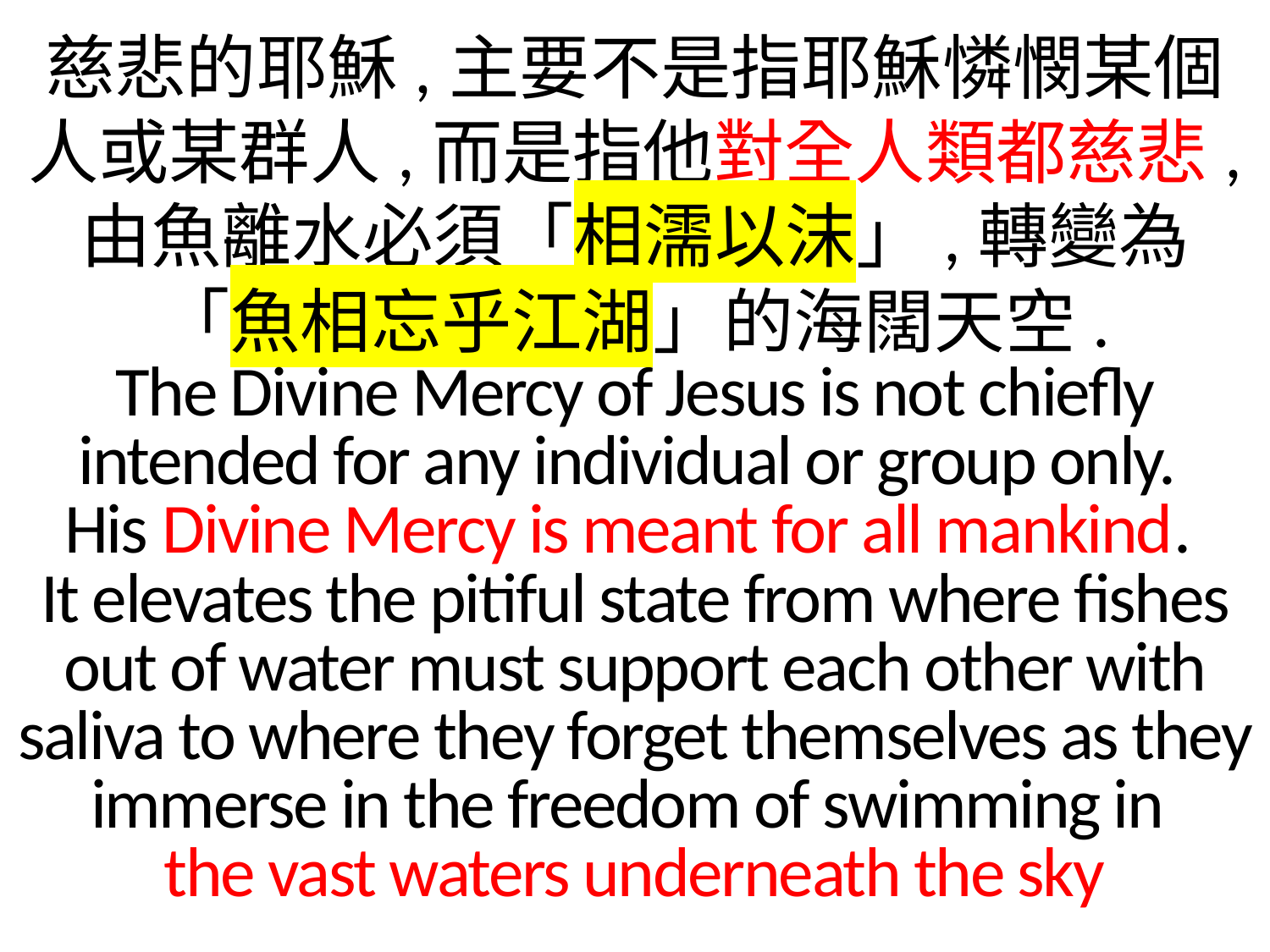

慈悲的耶穌,主要不是指耶穌憐憫某個人或某群人,而是指他對全人類都慈悲,
由魚離水必須「相濡以沫」,轉變為
「魚相忘乎江湖」的海闊天空.
The Divine Mercy of Jesus is not chiefly intended for any individual or group only.
His Divine Mercy is meant for all mankind.
It elevates the pitiful state from where fishes out of water must support each other with saliva to where they forget themselves as they immerse in the freedom of swimming in
the vast waters underneath the sky